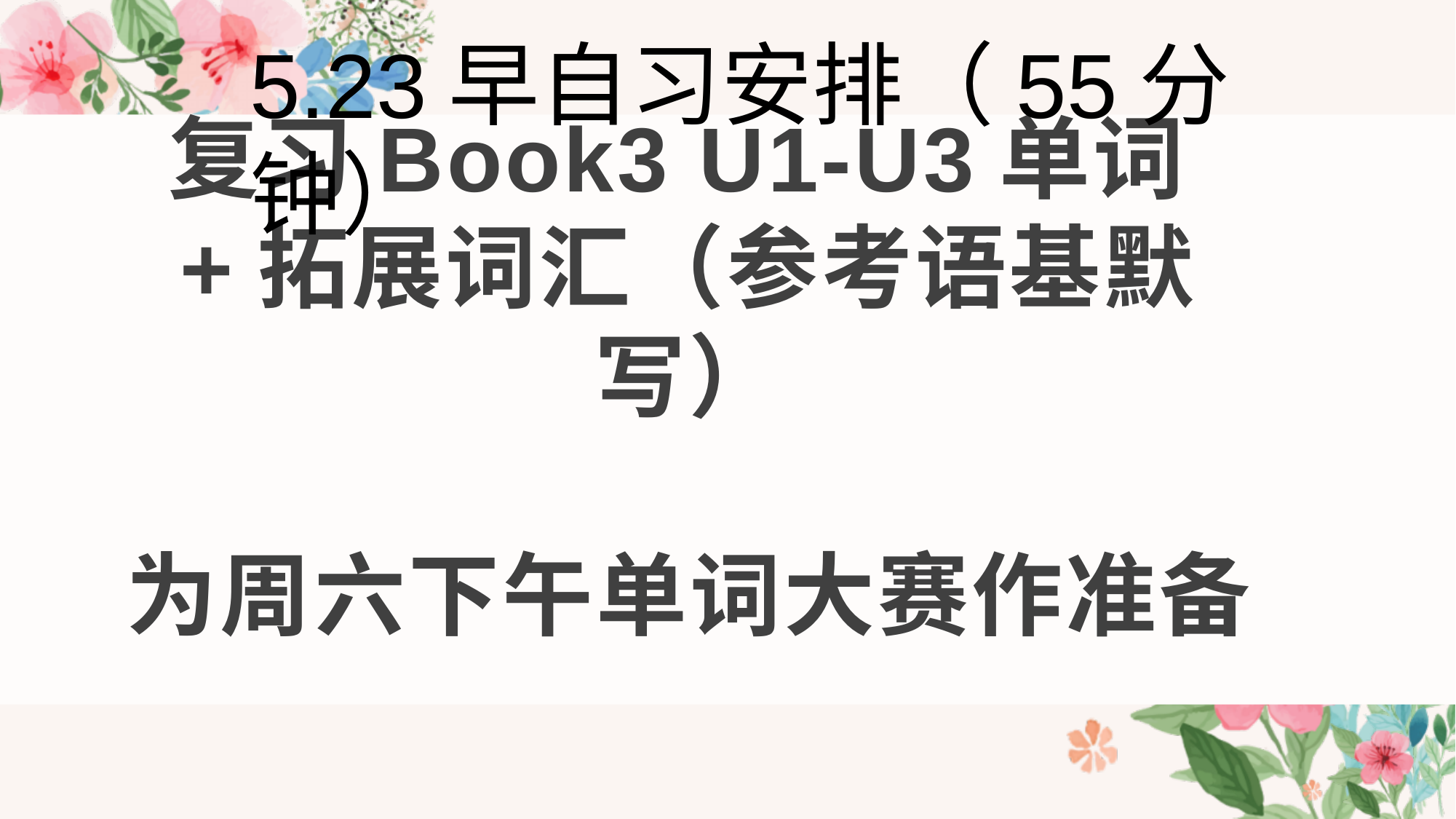

5.23早自习安排（55分钟）
# 复习Book3 U1-U3单词+拓展词汇（参考语基默写） 为周六下午单词大赛作准备